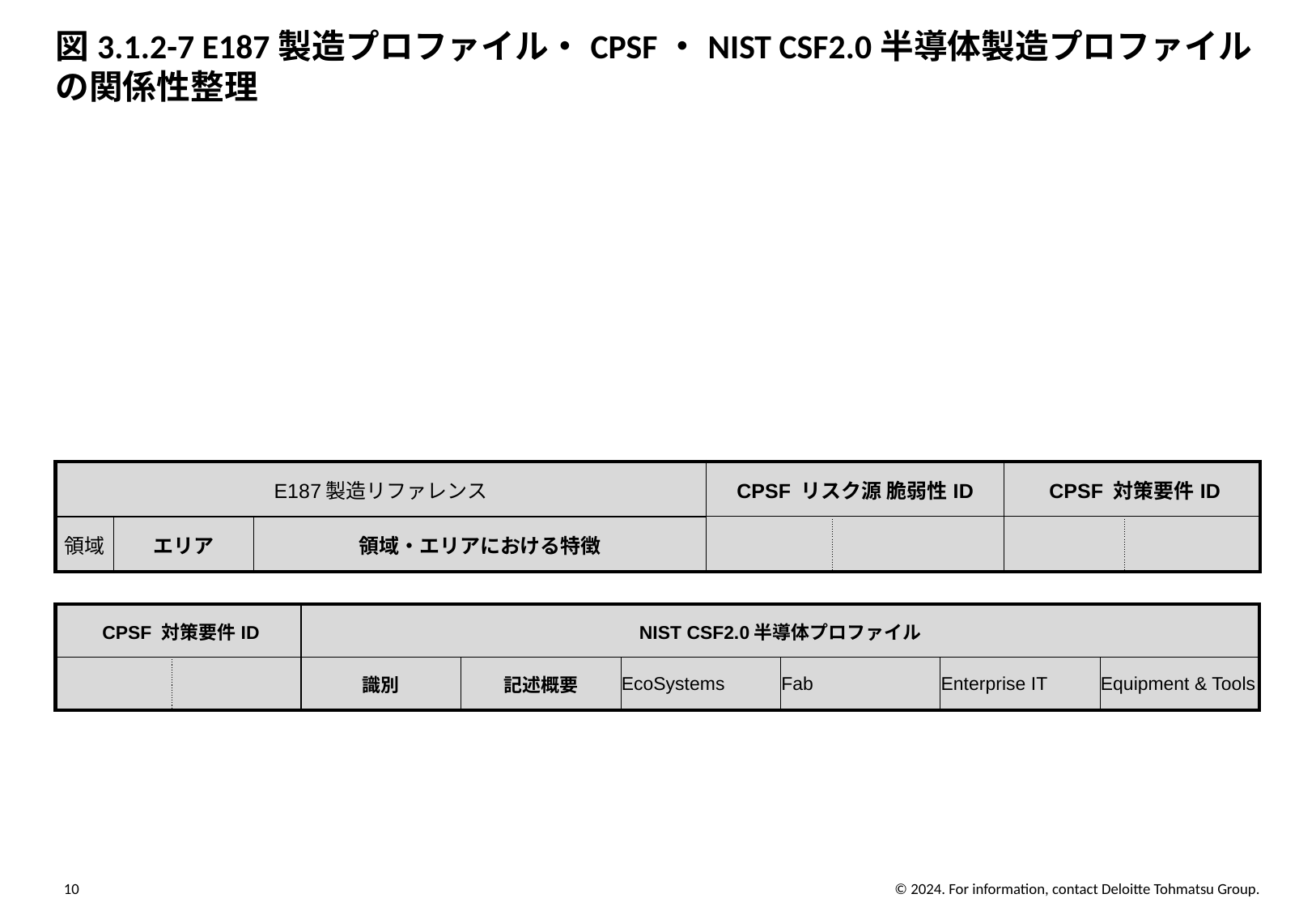

# 図3.1.2-7 E187製造プロファイル・CPSF・NIST CSF2.0半導体製造プロファイルの関係性整理

| E187製造リファレンス |  |  | CPSF リスク源 脆弱性ID |  | CPSF 対策要件ID |  |
| --- | --- | --- | --- | --- | --- | --- |
| 領域 | エリア | 領域・エリアにおける特徴 |  |  |  |  |
| CPSF 対策要件ID |  | NIST CSF2.0半導体プロファイル |  |  |  |  |  |
| --- | --- | --- | --- | --- | --- | --- | --- |
|  |  | 識別 | 記述概要 | EcoSystems | Fab | Enterprise IT | Equipment & Tools |
10